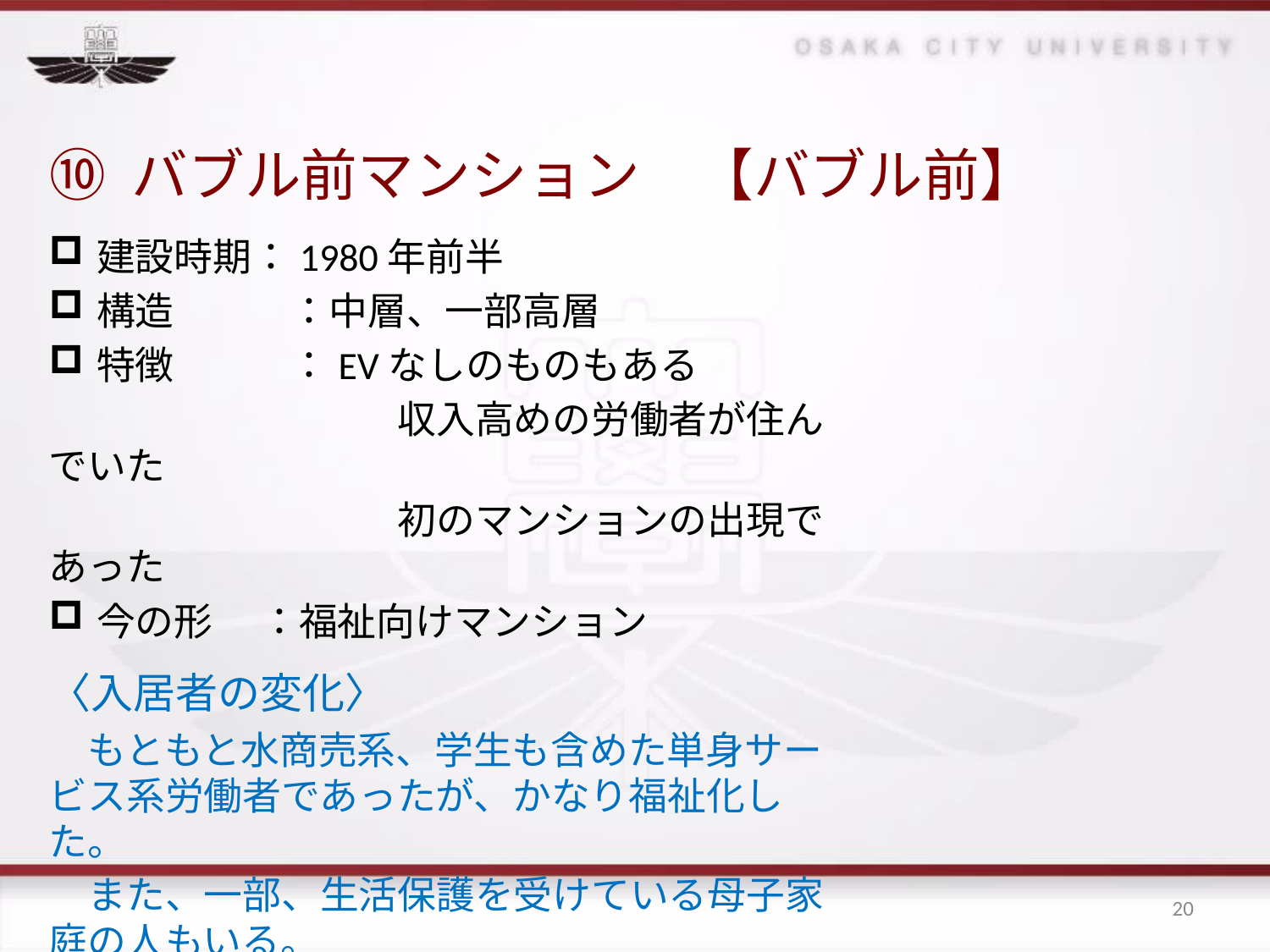

# ⑩ バブル前マンション　【バブル前】
建設時期：1980年前半
構造　　　：中層、一部高層
特徴　　　：EVなしのものもある
　　　　　　　　　収入高めの労働者が住んでいた
　　　　　　　　　初のマンションの出現であった
今の形　 ：福祉向けマンション

〈入居者の変化〉
　もともと水商売系、学生も含めた単身サービス系労働者であったが、かなり福祉化した。
　また、一部、生活保護を受けている母子家庭の人もいる。
20